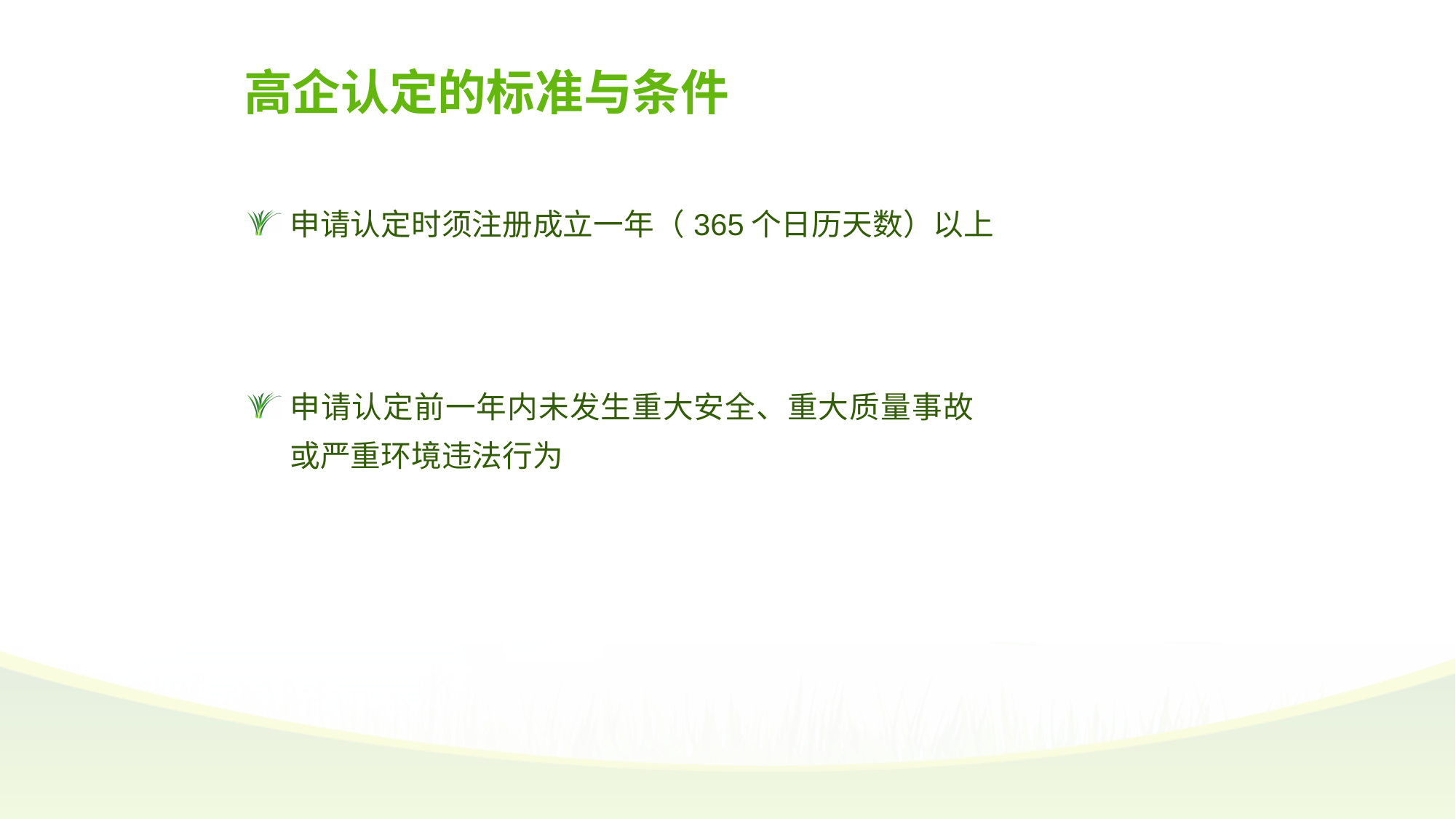

高企认定的标准与条件
申请认定时须注册成立一年（365个日历天数）以上

申请认定前一年内未发生重大安全、重大质量事故或严重环境违法行为